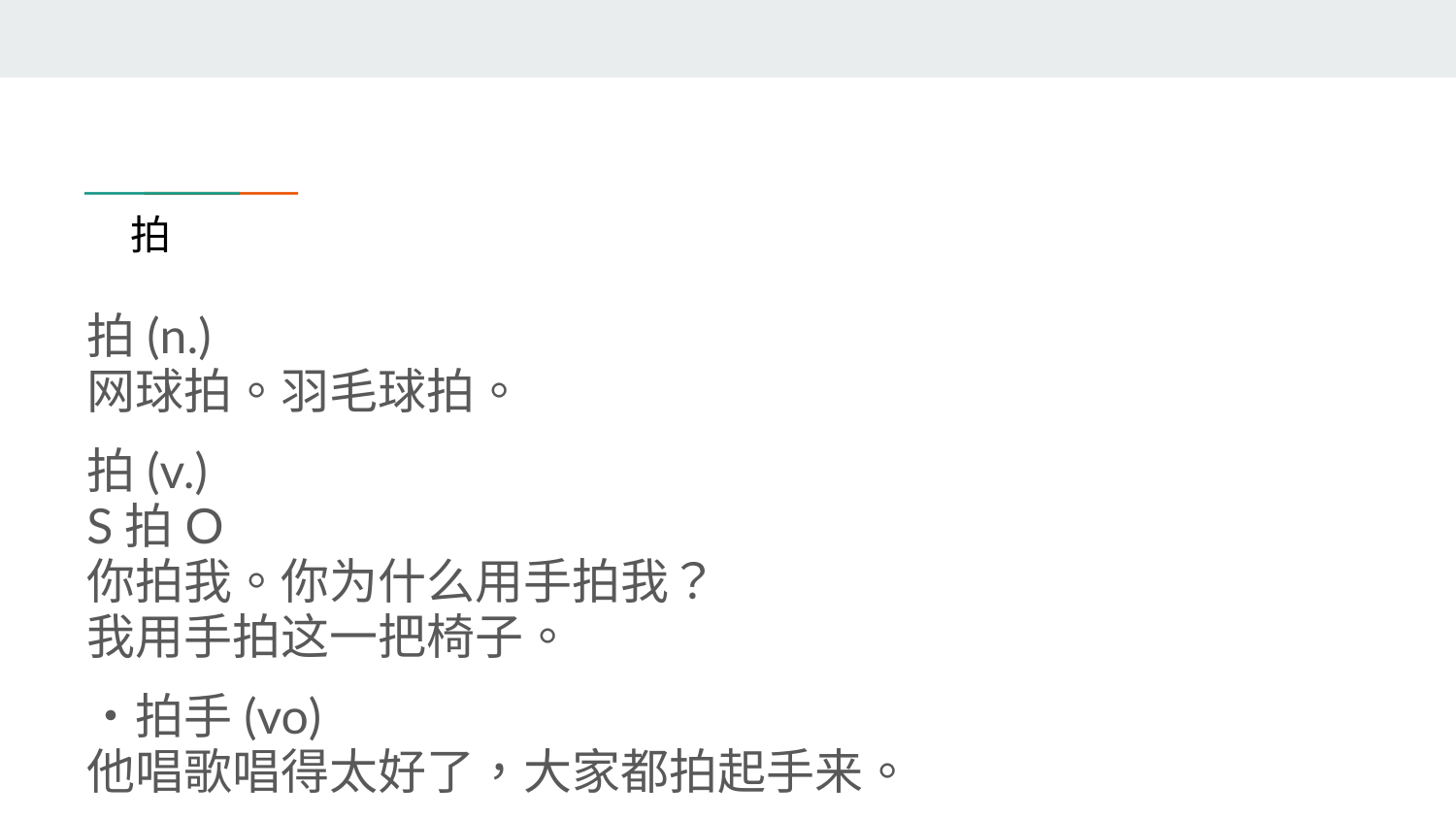

# 拍

拍(n.)
网球拍。羽毛球拍。
拍(v.)
S拍O
你拍我。你为什么用手拍我？
我用手拍这一把椅子。
・拍手(vo)
他唱歌唱得太好了，大家都拍起手来。